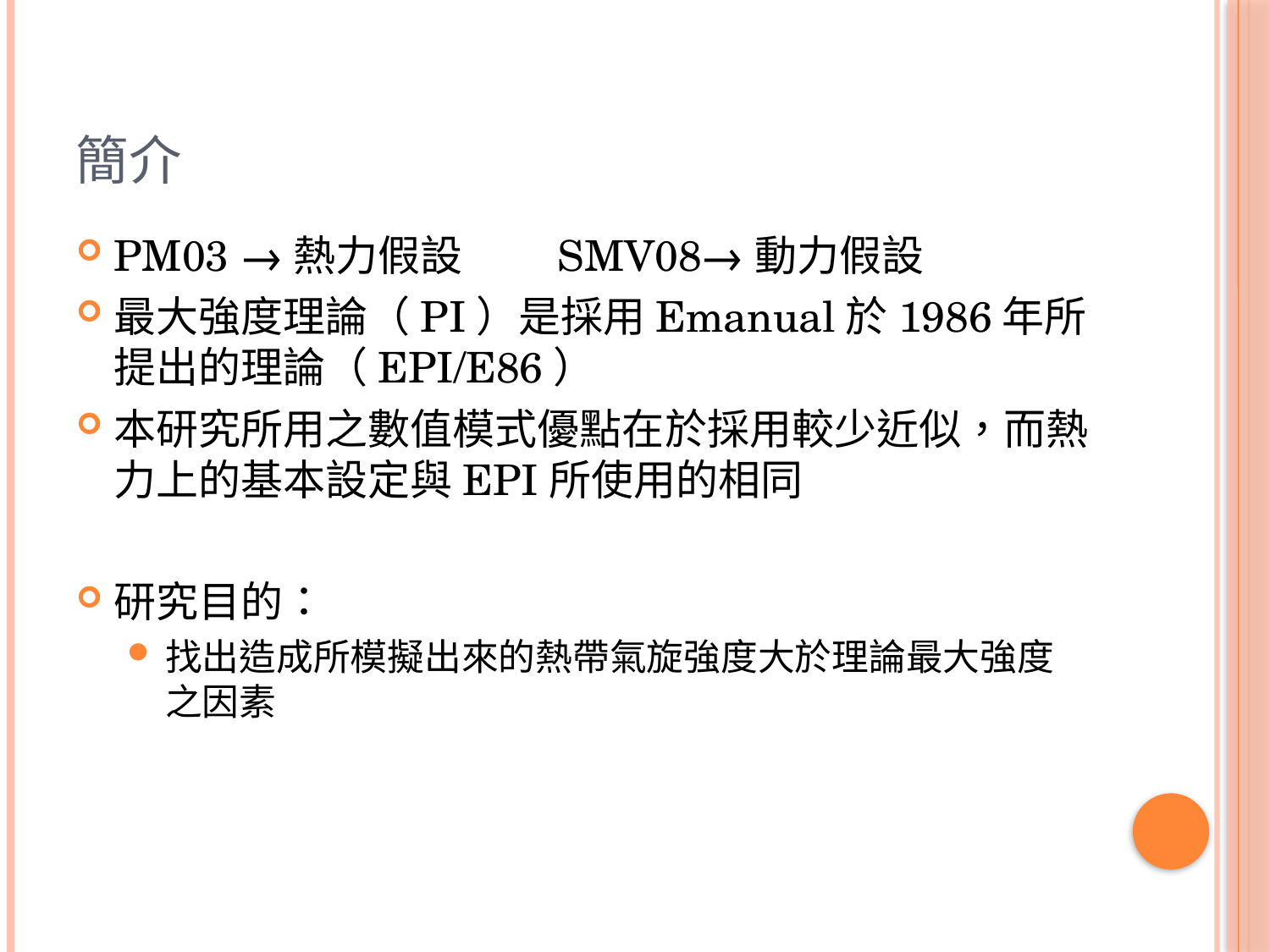

# 簡介
PM03 →熱力假設　　SMV08→動力假設
最大強度理論（PI）是採用Emanual於1986年所提出的理論（EPI/E86）
本研究所用之數值模式優點在於採用較少近似，而熱力上的基本設定與EPI所使用的相同

研究目的：
找出造成所模擬出來的熱帶氣旋強度大於理論最大強度之因素